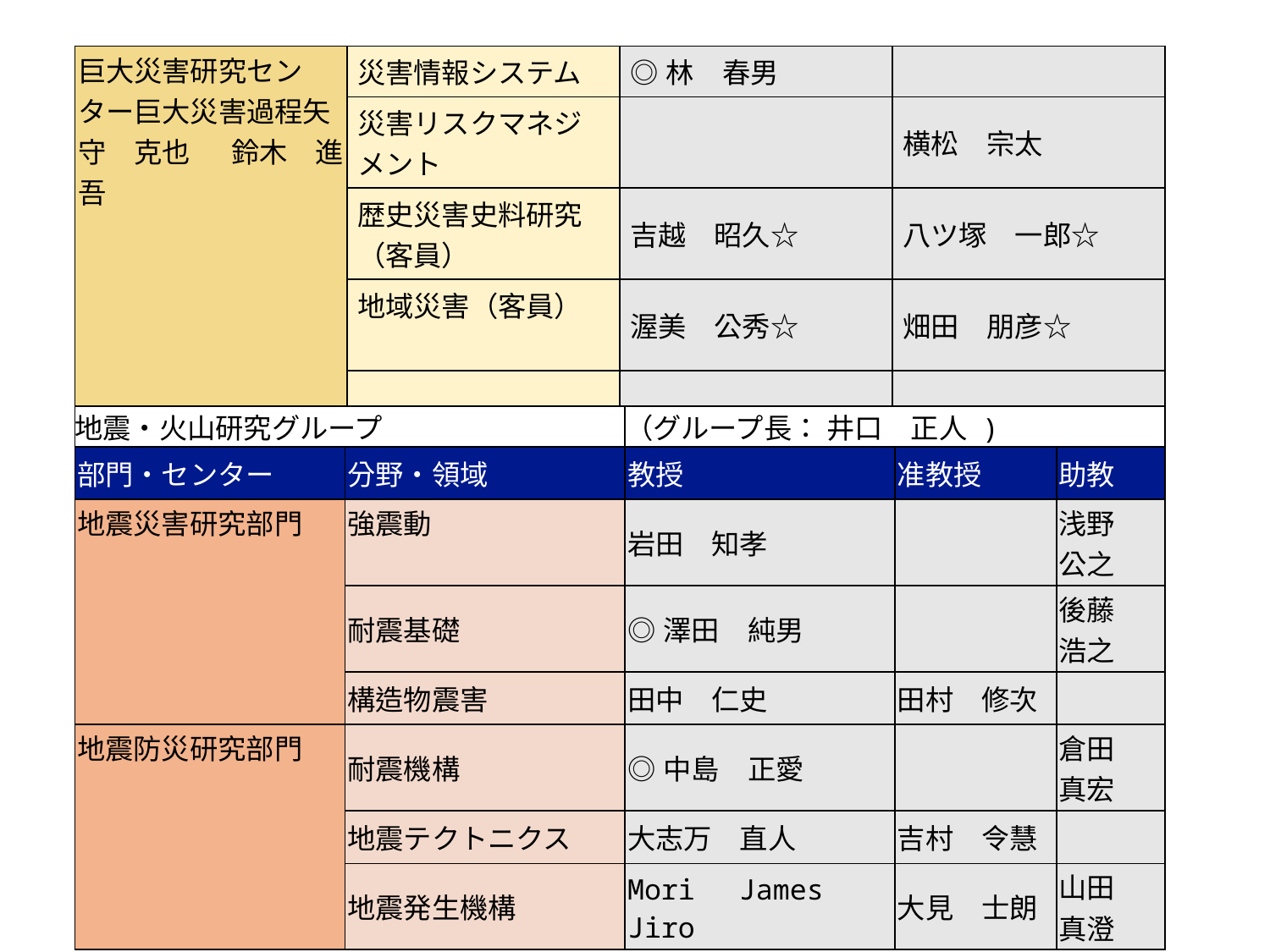

| 巨大災害研究センター巨大災害過程矢守　克也 　 鈴木　進吾 | 災害情報システム | ◎林　春男 |  |
| --- | --- | --- | --- |
|  | 災害リスクマネジメント |  | 横松　宗太 |
|  | 歴史災害史料研究（客員） | 吉越　昭久☆ | 八ツ塚　一郎☆ |
|  | 地域災害（客員） | 渥美　公秀☆ | 畑田　朋彦☆ |
|  | 情報ネットワーク（客員） | Adrienne Irene　 GREVE☆ |  |
| 地震・火山研究グループ |  | （グループ長： 井口　正人 ) |  |  |
| --- | --- | --- | --- | --- |
| 部門・センター | 分野・領域 | 教授 | 准教授 | 助教 |
| 地震災害研究部門 | 強震動 | 岩田　知孝 |  | 浅野　公之 |
|  | 耐震基礎 | ◎澤田　純男 |  | 後藤　浩之 |
|  | 構造物震害 | 田中　仁史 | 田村　修次 |  |
| 地震防災研究部門 | 耐震機構 | ◎中島　正愛 |  | 倉田　真宏 |
|  | 地震テクトニクス | 大志万　直人 | 吉村　令慧 |  |
|  | 地震発生機構 | Mori　James Jiro | 大見　士朗 | 山田　真澄 |